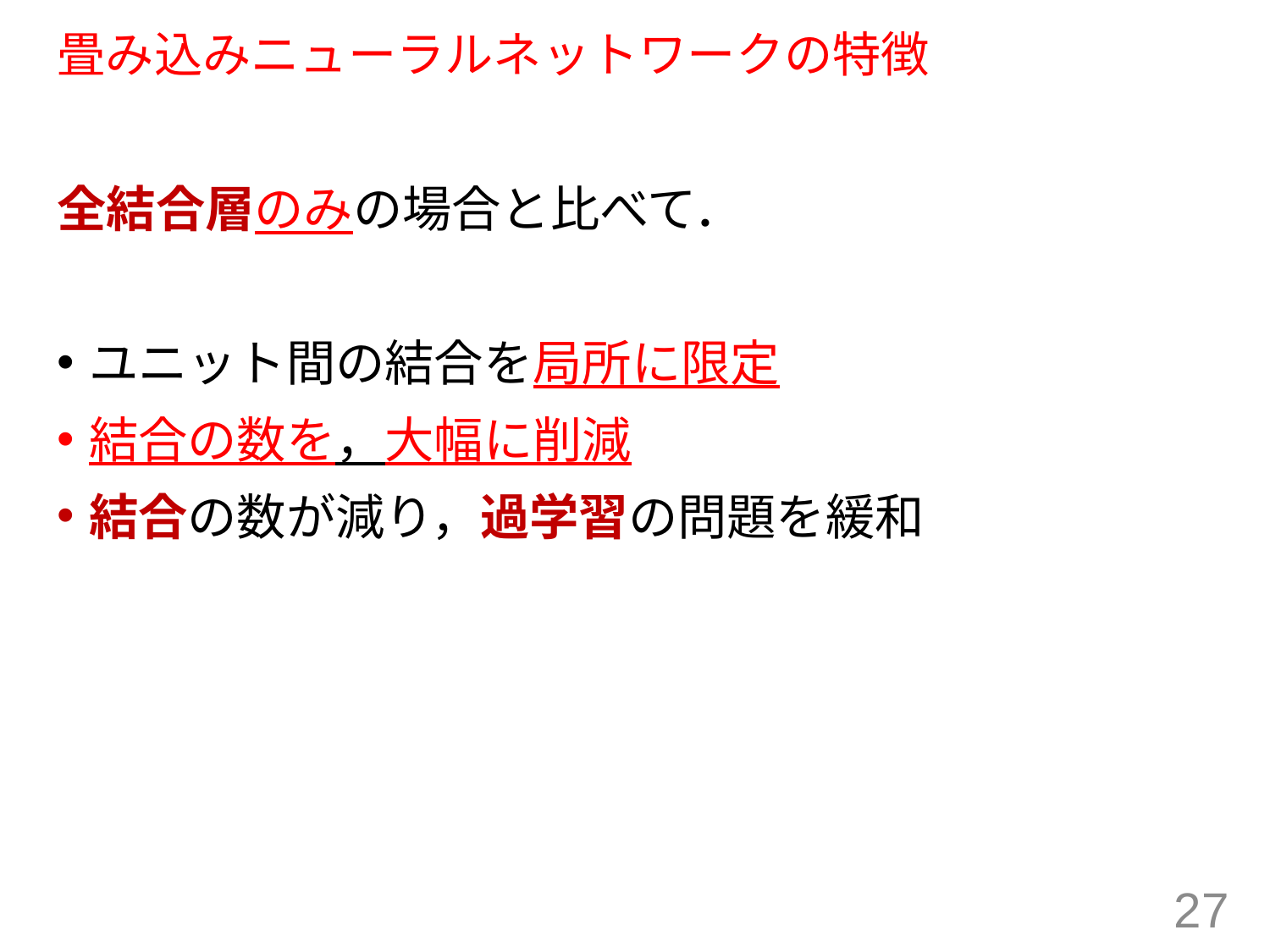

# 畳み込みニューラルネットワークの特徴
全結合層のみの場合と比べて．

ユニット間の結合を局所に限定
結合の数を，大幅に削減
結合の数が減り，過学習の問題を緩和
27